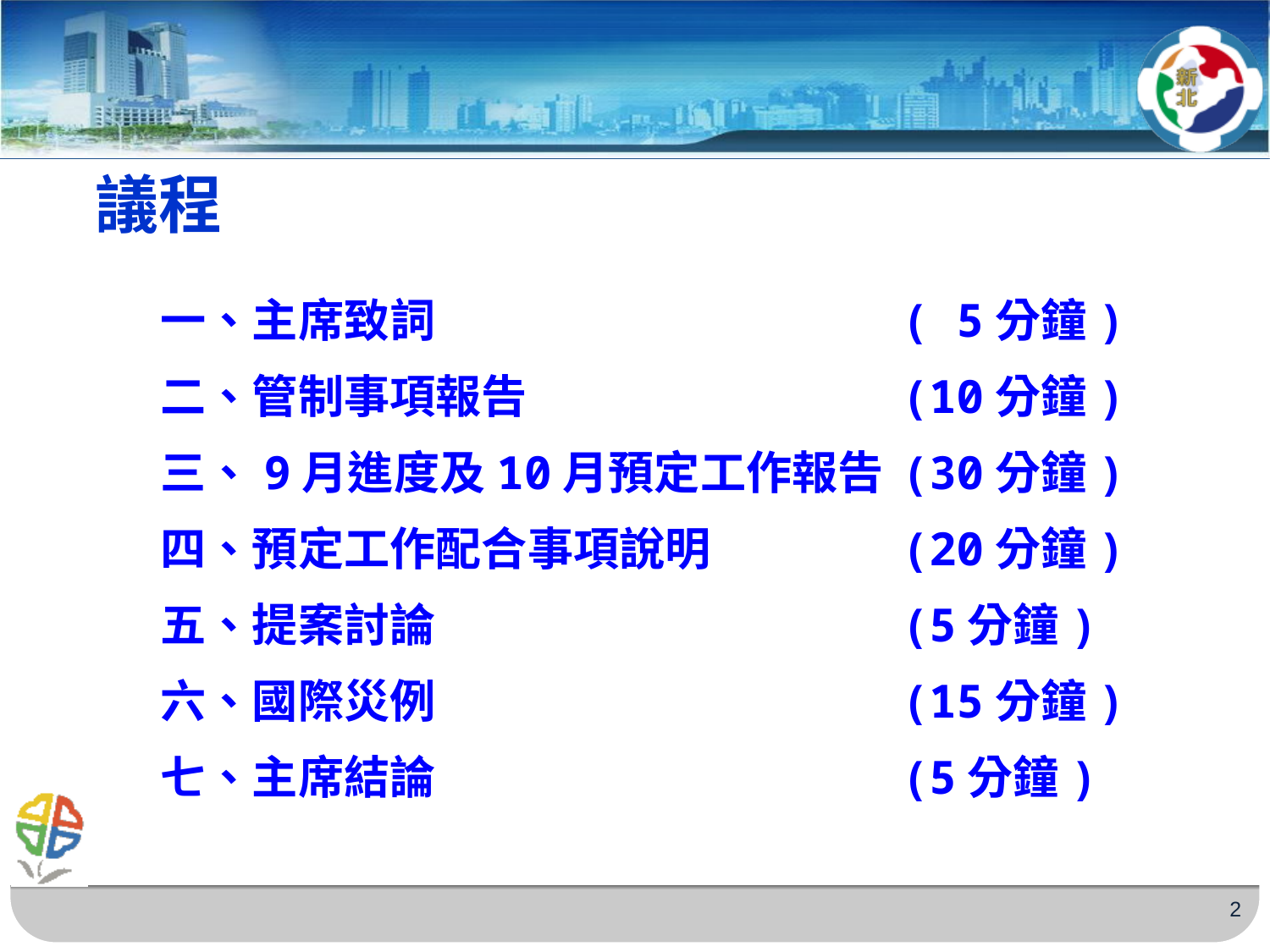

議程
一、主席致詞
二、管制事項報告
三、9月進度及10月預定工作報告
四、預定工作配合事項說明
五、提案討論
六、國際災例
七、主席結論
( 5分鐘)
(10分鐘)
(30分鐘)
(20分鐘)
(5分鐘)
(15分鐘)
(5分鐘)
2